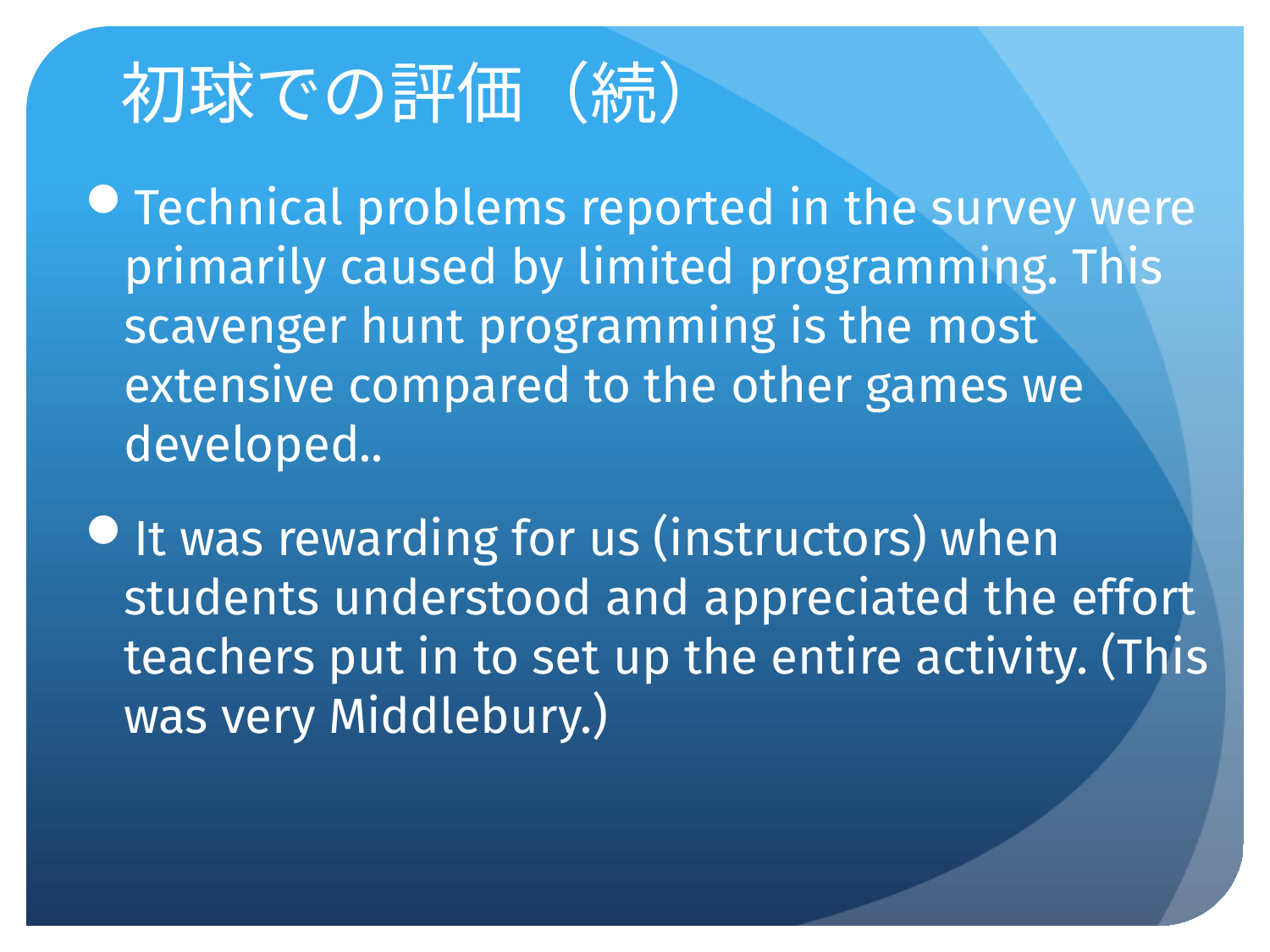

# 初球での評価（続）
Technical problems reported in the survey were primarily caused by limited programming. This scavenger hunt programming is the most extensive compared to the other games we developed..
It was rewarding for us (instructors) when students understood and appreciated the effort teachers put in to set up the entire activity. (This was very Middlebury.)